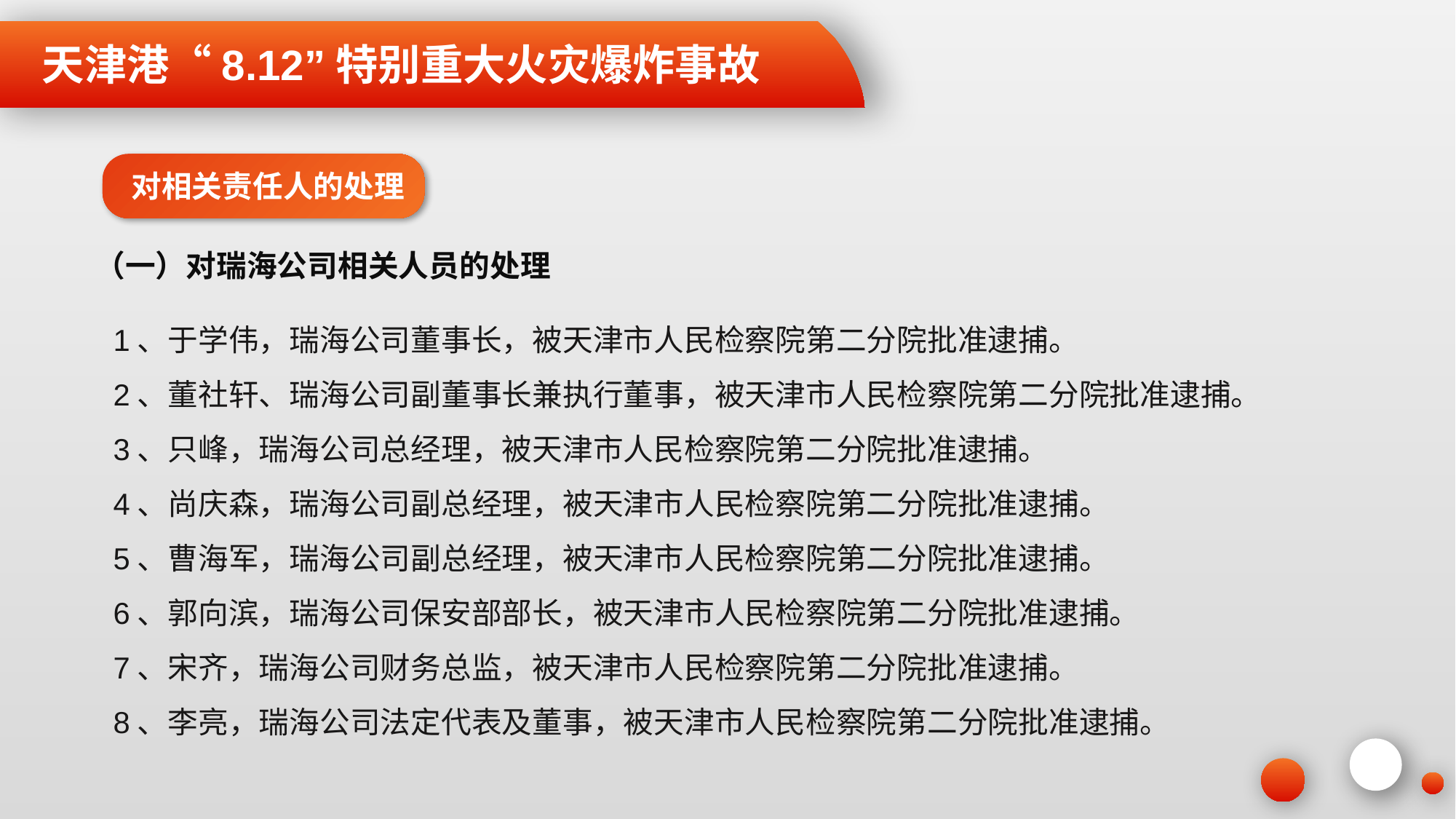

天津港“8.12”特别重大火灾爆炸事故

对相关责任人的处理
（一）对瑞海公司相关人员的处理
1、于学伟，瑞海公司董事长，被天津市人民检察院第二分院批准逮捕。
2、董社轩、瑞海公司副董事长兼执行董事，被天津市人民检察院第二分院批准逮捕。
3、只峰，瑞海公司总经理，被天津市人民检察院第二分院批准逮捕。
4、尚庆森，瑞海公司副总经理，被天津市人民检察院第二分院批准逮捕。
5、曹海军，瑞海公司副总经理，被天津市人民检察院第二分院批准逮捕。
6、郭向滨，瑞海公司保安部部长，被天津市人民检察院第二分院批准逮捕。
7、宋齐，瑞海公司财务总监，被天津市人民检察院第二分院批准逮捕。
8、李亮，瑞海公司法定代表及董事，被天津市人民检察院第二分院批准逮捕。